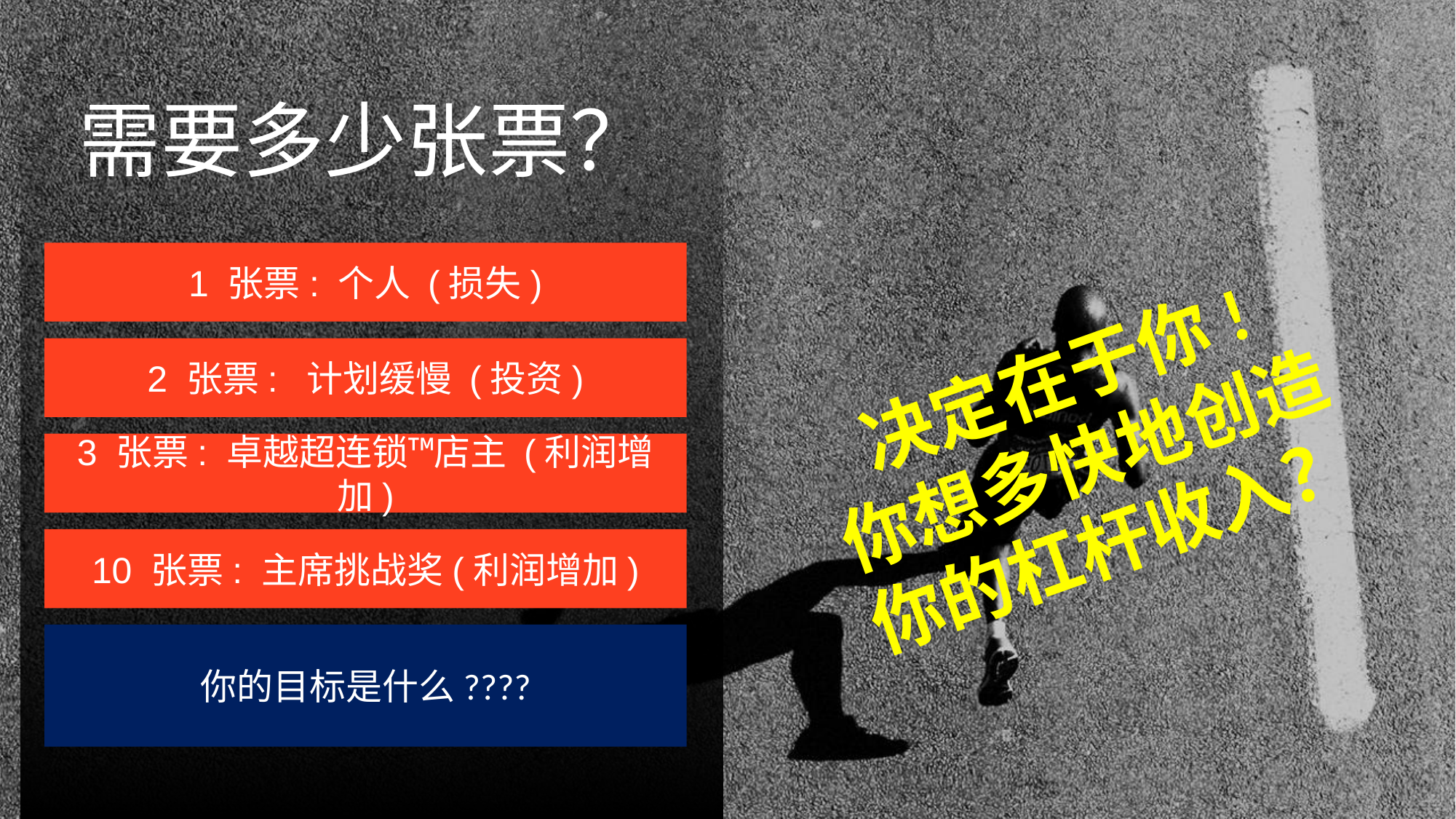

需要多少张票？
1 张票: 个人 (损失)
决定在于你!
你想多快地创造
你的杠杆收入？
2 张票:  计划缓慢 (投资)
3 张票: 卓越超连锁™店主 (利润增加)
10 张票: 主席挑战奖(利润增加)
你的目标是什么????